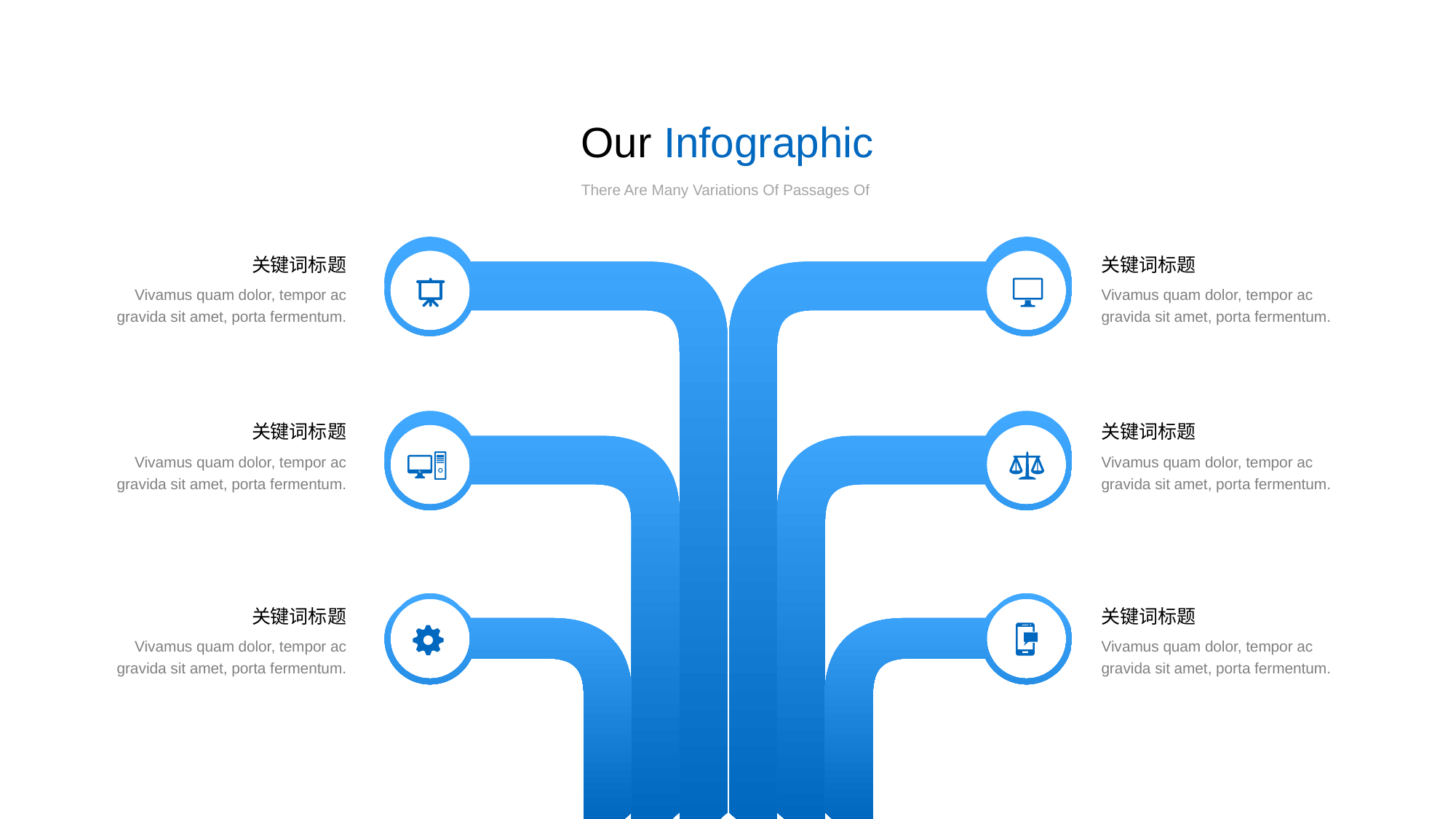

Our Infographic
There Are Many Variations Of Passages Of

关键词标题
关键词标题
Vivamus quam dolor, tempor ac gravida sit amet, porta fermentum.
Vivamus quam dolor, tempor ac gravida sit amet, porta fermentum.

关键词标题
关键词标题

Vivamus quam dolor, tempor ac gravida sit amet, porta fermentum.
Vivamus quam dolor, tempor ac gravida sit amet, porta fermentum.

关键词标题
关键词标题

Vivamus quam dolor, tempor ac gravida sit amet, porta fermentum.
Vivamus quam dolor, tempor ac gravida sit amet, porta fermentum.